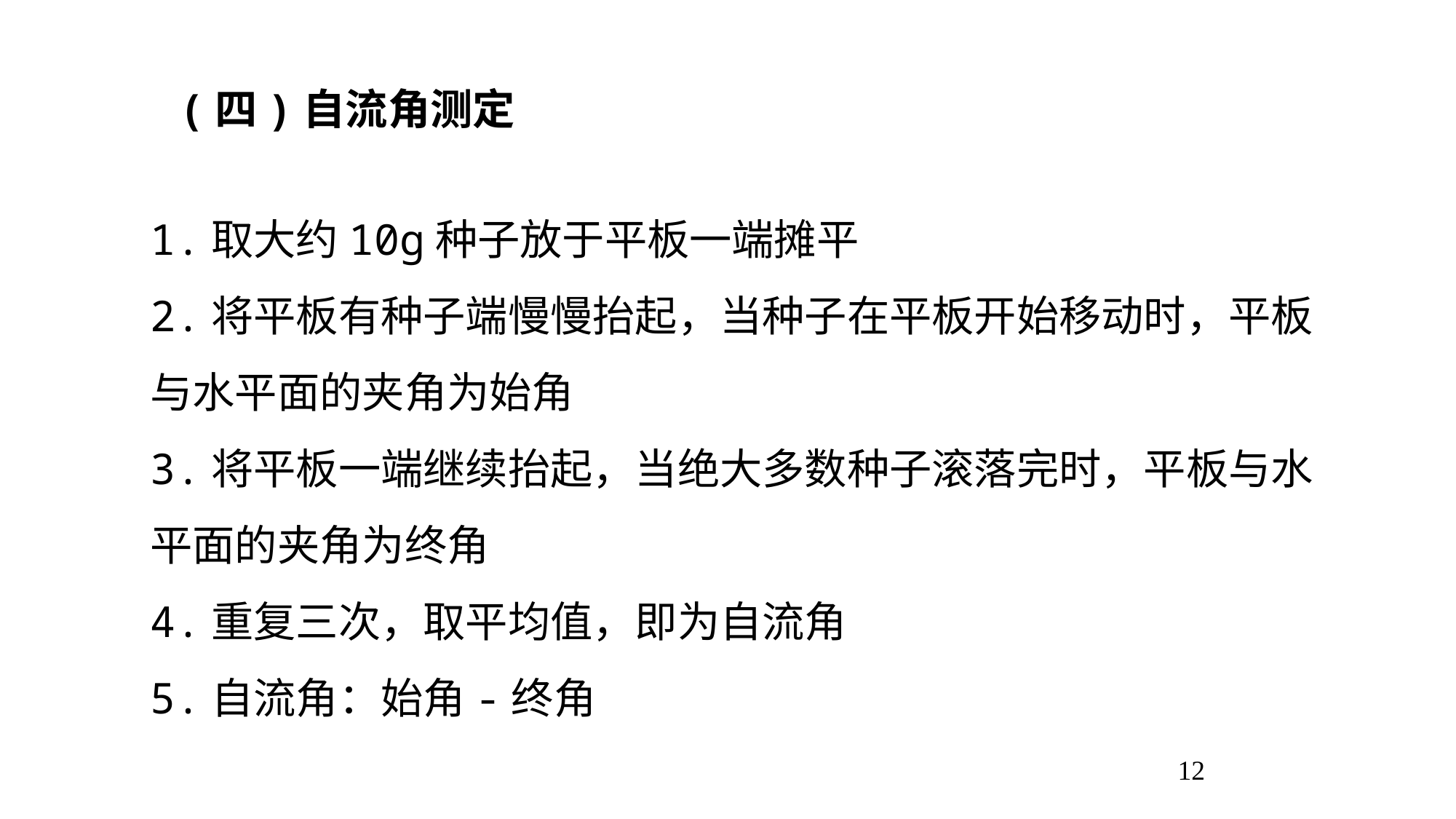

(四)自流角测定
1.取大约10g种子放于平板一端摊平
2.将平板有种子端慢慢抬起，当种子在平板开始移动时，平板与水平面的夹角为始角
3.将平板一端继续抬起，当绝大多数种子滚落完时，平板与水平面的夹角为终角
4.重复三次，取平均值，即为自流角
5.自流角：始角-终角
12